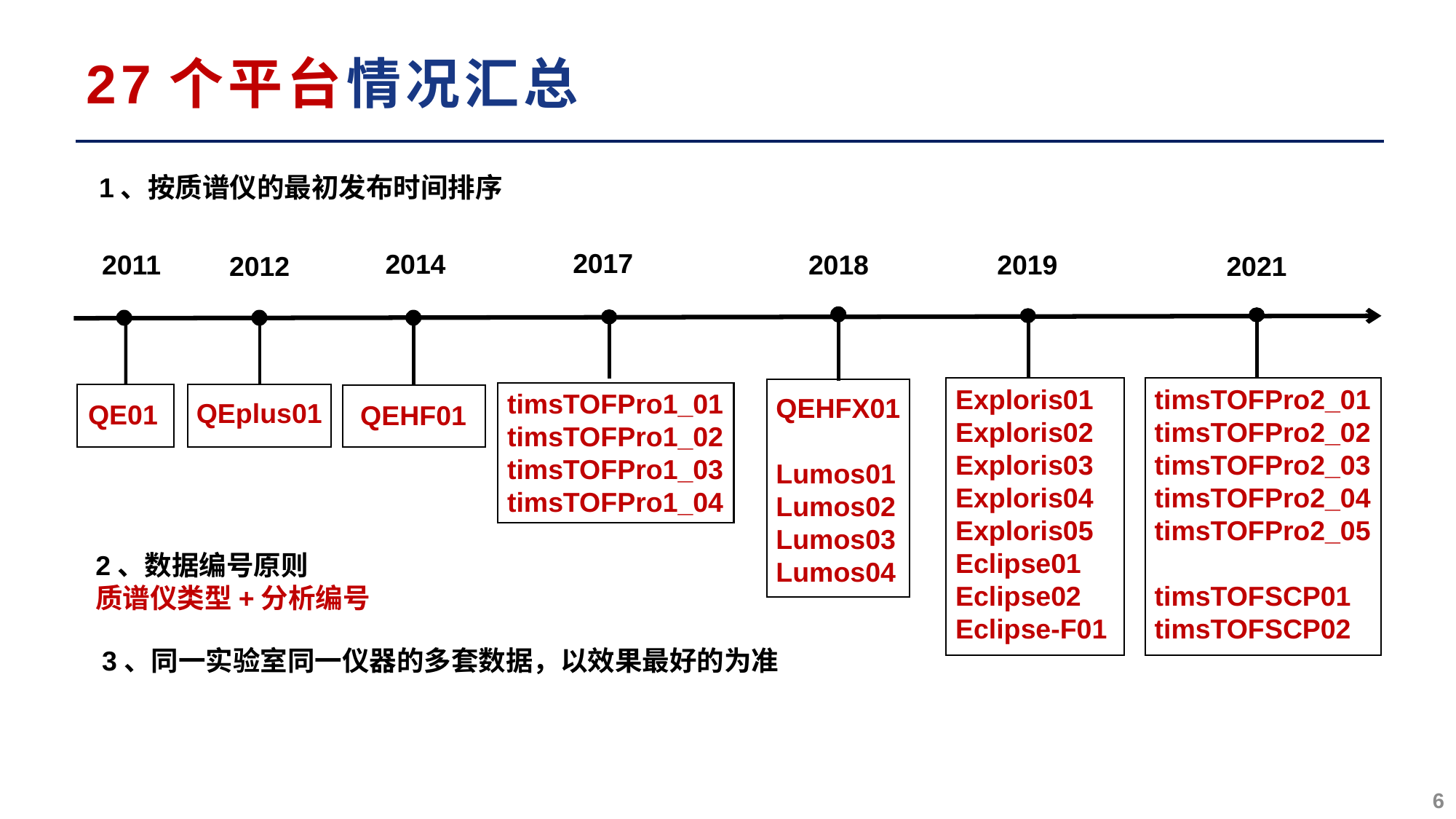

# 27个平台情况汇总
1、按质谱仪的最初发布时间排序
2017
2014
2011
2018
2019
2021
2012

Exploris01
Exploris02
Exploris03
Exploris04
Exploris05
Eclipse01
Eclipse02
Eclipse-F01

timsTOFPro2_01
timsTOFPro2_02
timsTOFPro2_03
timsTOFPro2_04
timsTOFPro2_05

timsTOFSCP01
timsTOFSCP02

timsTOFPro1_01
timsTOFPro1_02
timsTOFPro1_03
timsTOFPro1_04

QEHFX01

Lumos01
Lumos02
Lumos03
Lumos04

QEplus01

QE01
QEHF01

2、数据编号原则
质谱仪类型+分析编号
3、同一实验室同一仪器的多套数据，以效果最好的为准

6